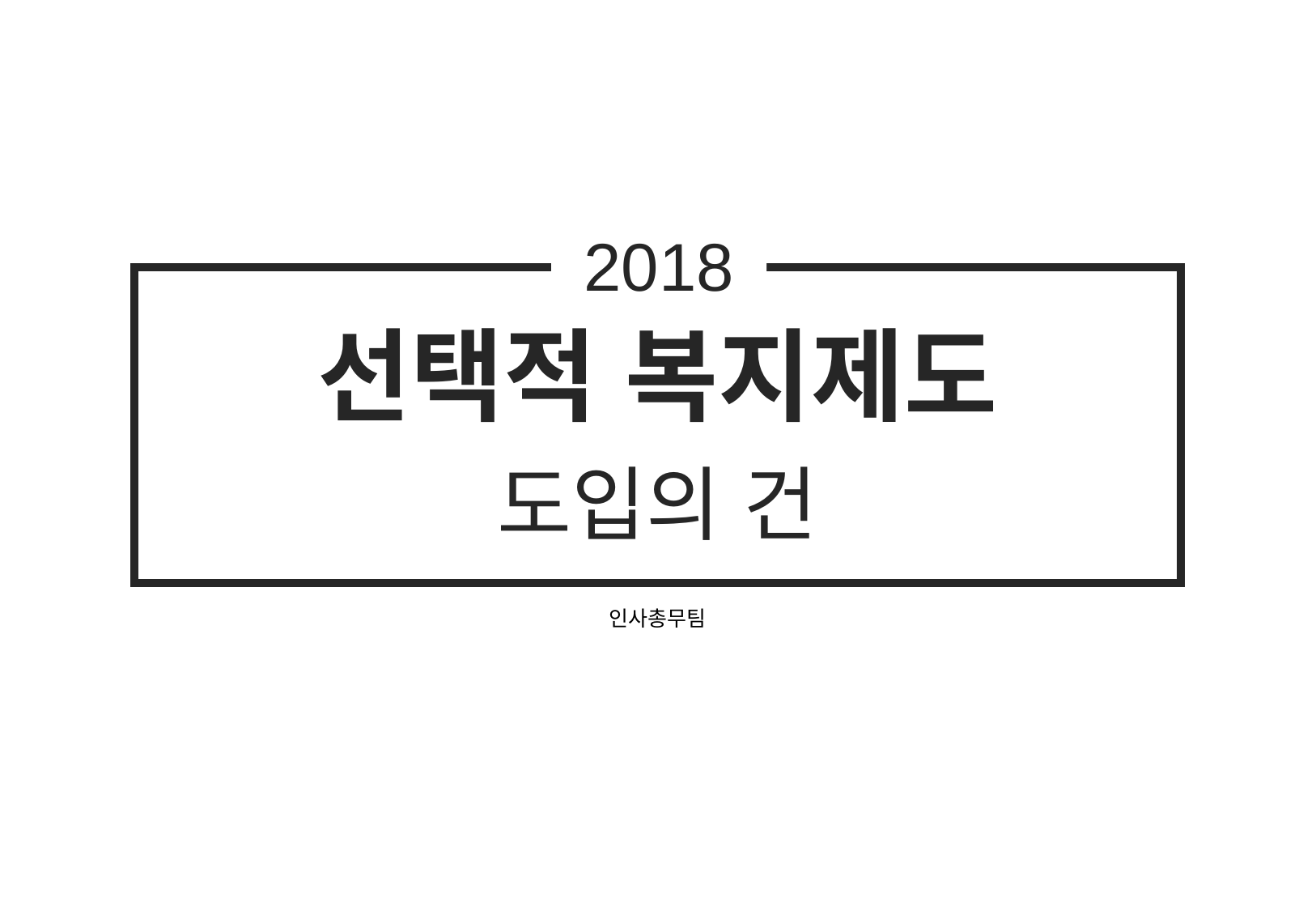

2018

# 선택적 복지제도
도입의 건
인사총무팀